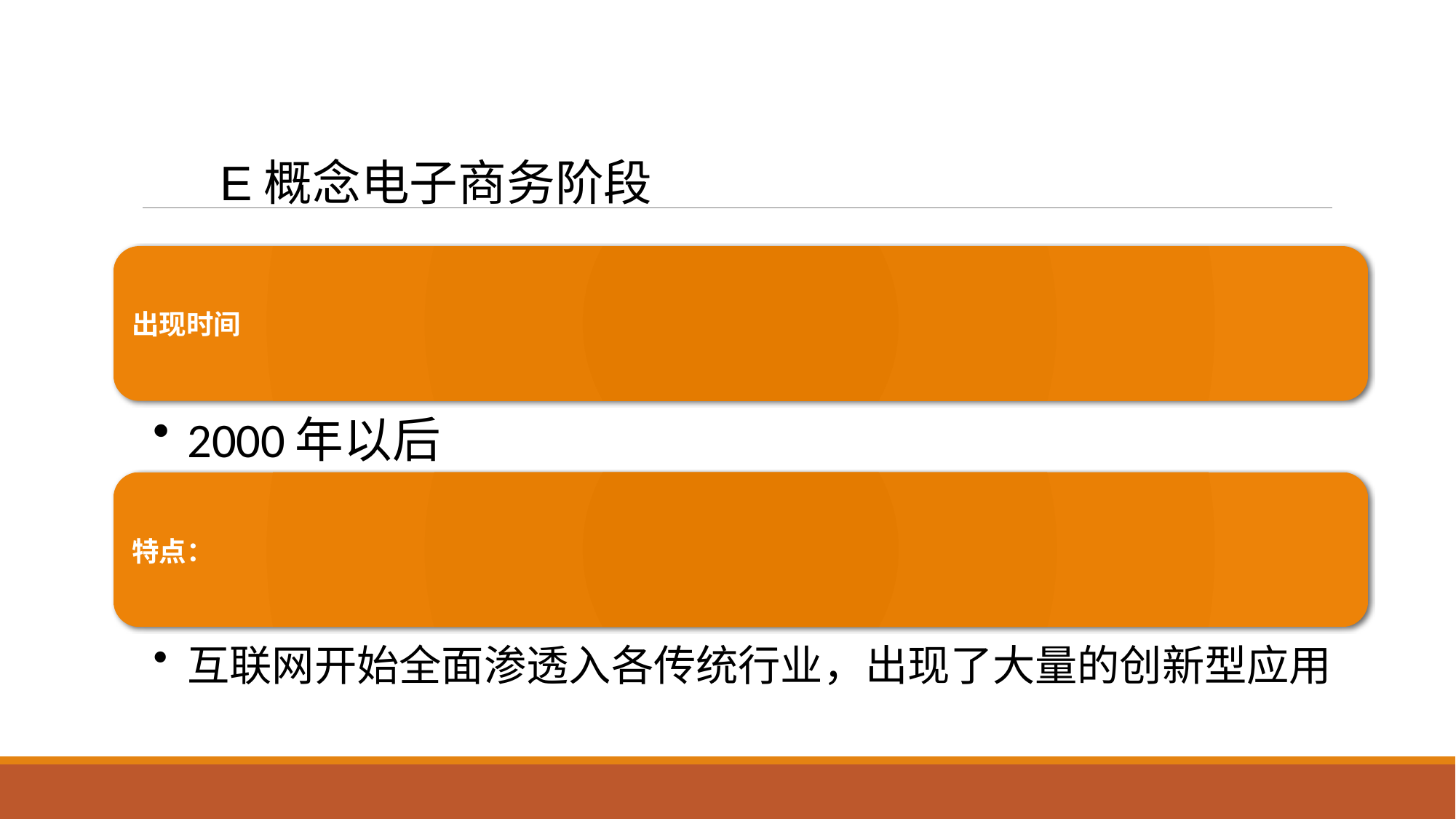

E概念电子商务阶段
出现时间
2000年以后
特点：
互联网开始全面渗透入各传统行业，出现了大量的创新型应用